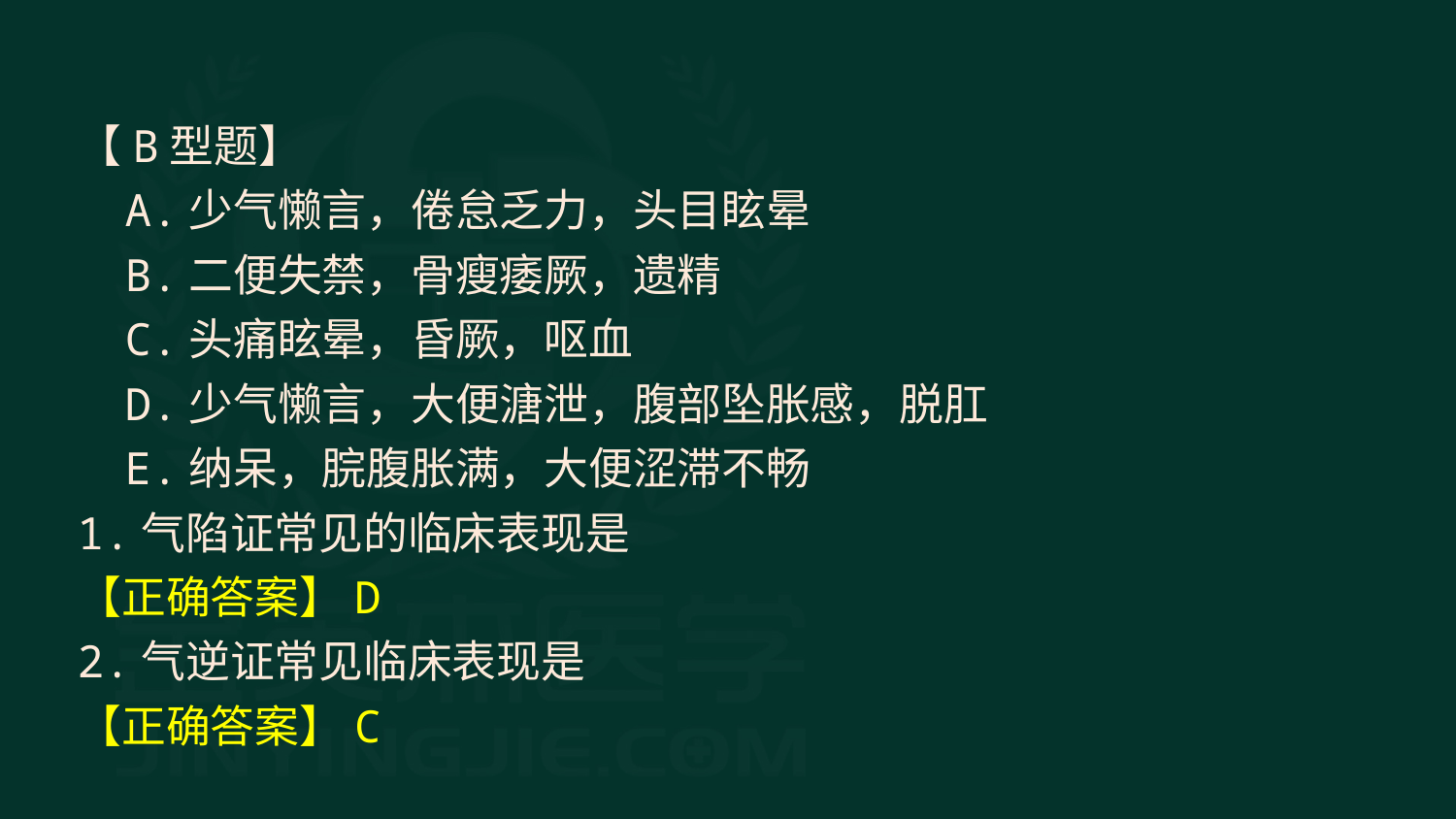

【B型题】
A.少气懒言，倦怠乏力，头目眩晕
B.二便失禁，骨瘦痿厥，遗精
C.头痛眩晕，昏厥，呕血
D.少气懒言，大便溏泄，腹部坠胀感，脱肛
E.纳呆，脘腹胀满，大便涩滞不畅
1.气陷证常见的临床表现是
【正确答案】D
2.气逆证常见临床表现是
【正确答案】C